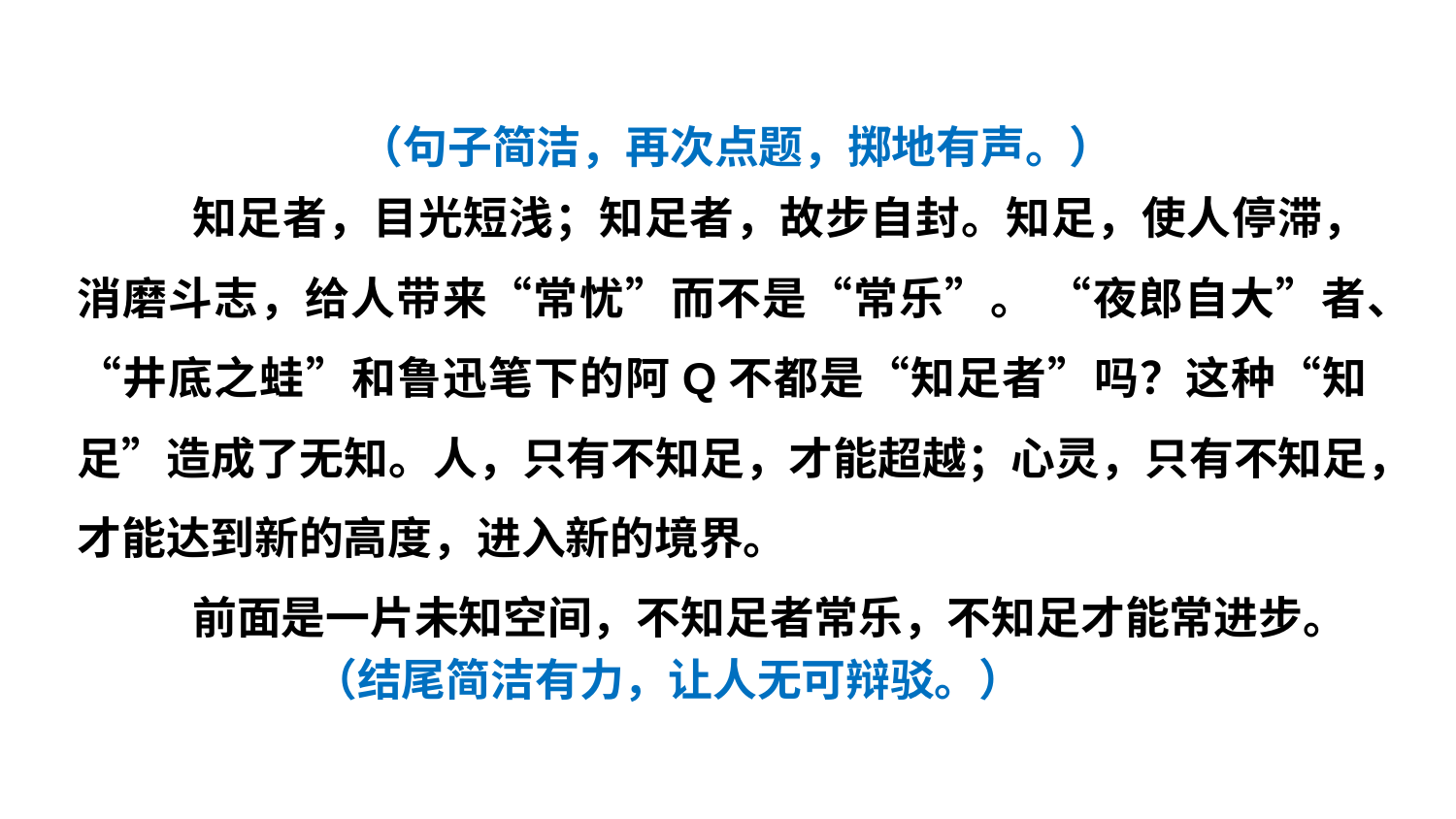

写作实践
（句子简洁，再次点题，掷地有声。）
知足者，目光短浅；知足者，故步自封。知足，使人停滞，消磨斗志，给人带来“常忧”而不是“常乐”。 “夜郎自大”者、“井底之蛙”和鲁迅笔下的阿Q不都是“知足者”吗？这种“知足”造成了无知。人，只有不知足，才能超越；心灵，只有不知足，才能达到新的高度，进入新的境界。
前面是一片未知空间，不知足者常乐，不知足才能常进步。
（结尾简洁有力，让人无可辩驳。）